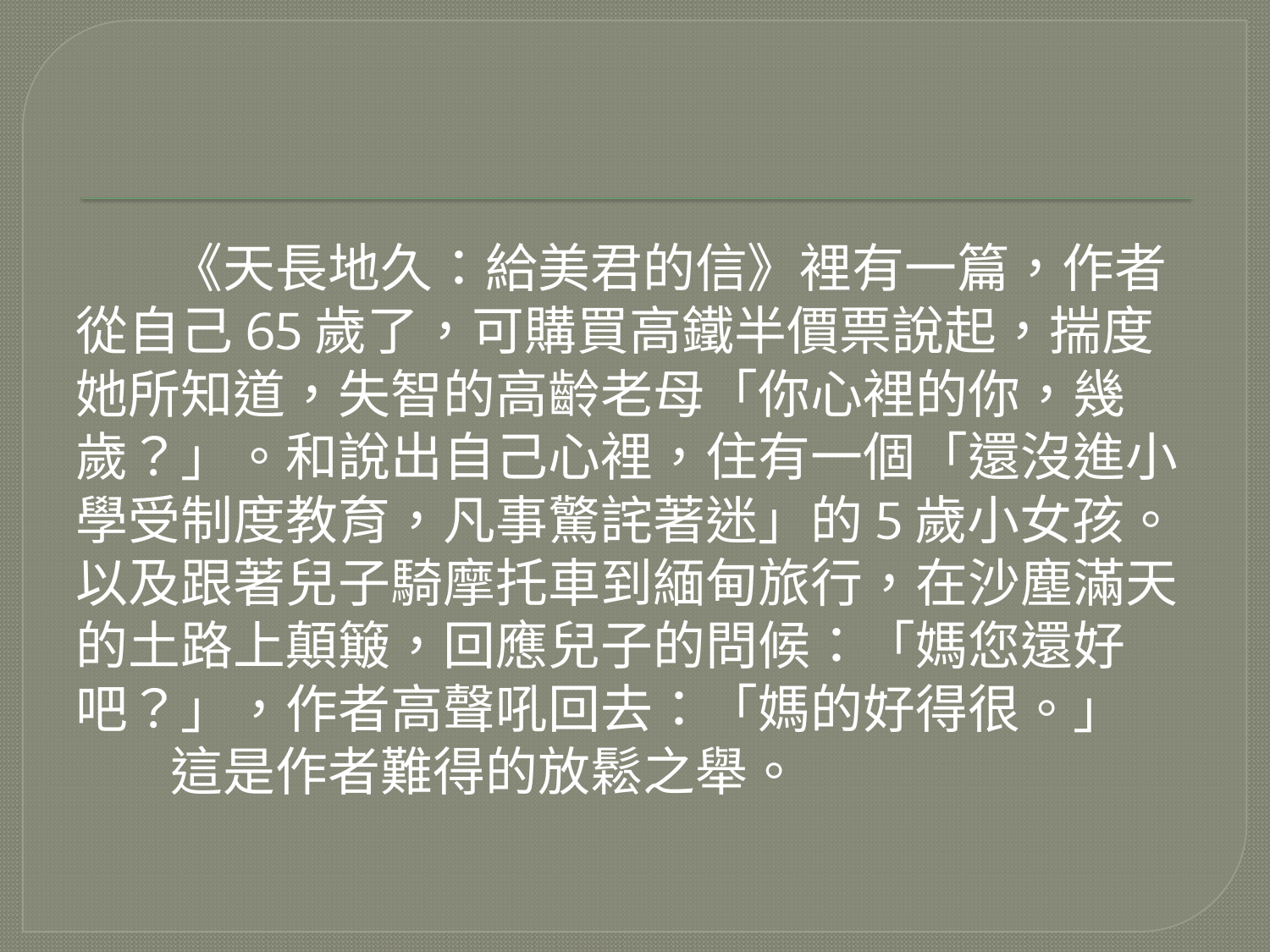

#
       《天長地久：給美君的信》裡有一篇，作者從自己65歲了，可購買高鐵半價票說起，揣度她所知道，失智的高齡老母「你心裡的你，幾歲？」。和說出自己心裡，住有一個「還沒進小學受制度教育，凡事驚詫著迷」的5歲小女孩。以及跟著兒子騎摩托車到緬甸旅行，在沙塵滿天的土路上顛簸，回應兒子的問候：「媽您還好吧？」，作者高聲吼回去：「媽的好得很。」
       這是作者難得的放鬆之舉。